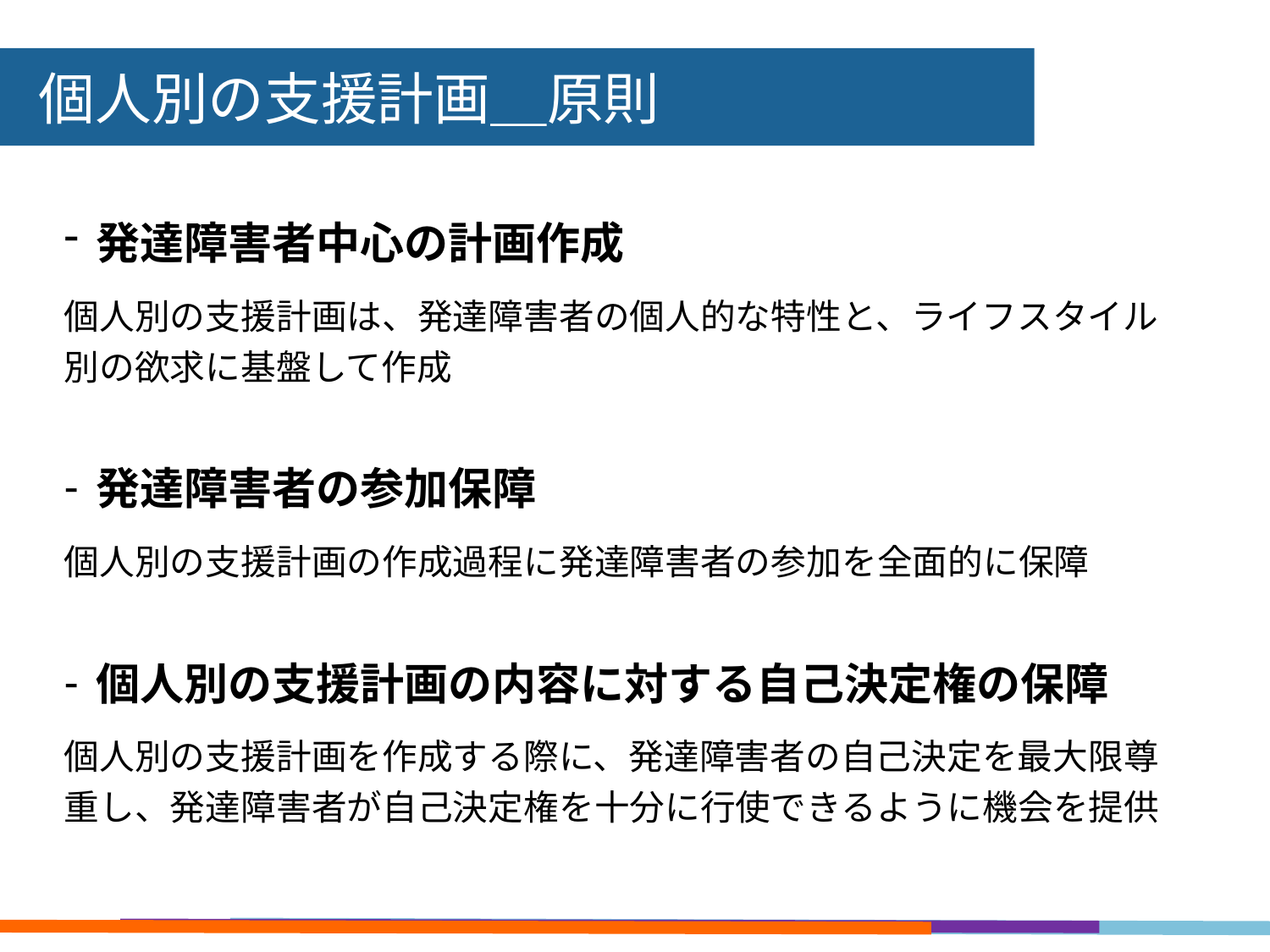

個人別の支援計画＿原則
発達障害者中心の計画作成
個人別の支援計画は、発達障害者の個人的な特性と、ライフスタイル別の欲求に基盤して作成

発達障害者の参加保障
個人別の支援計画の作成過程に発達障害者の参加を全面的に保障

個人別の支援計画の内容に対する自己決定権の保障
個人別の支援計画を作成する際に、発達障害者の自己決定を最大限尊重し、発達障害者が自己決定権を十分に行使できるように機会を提供